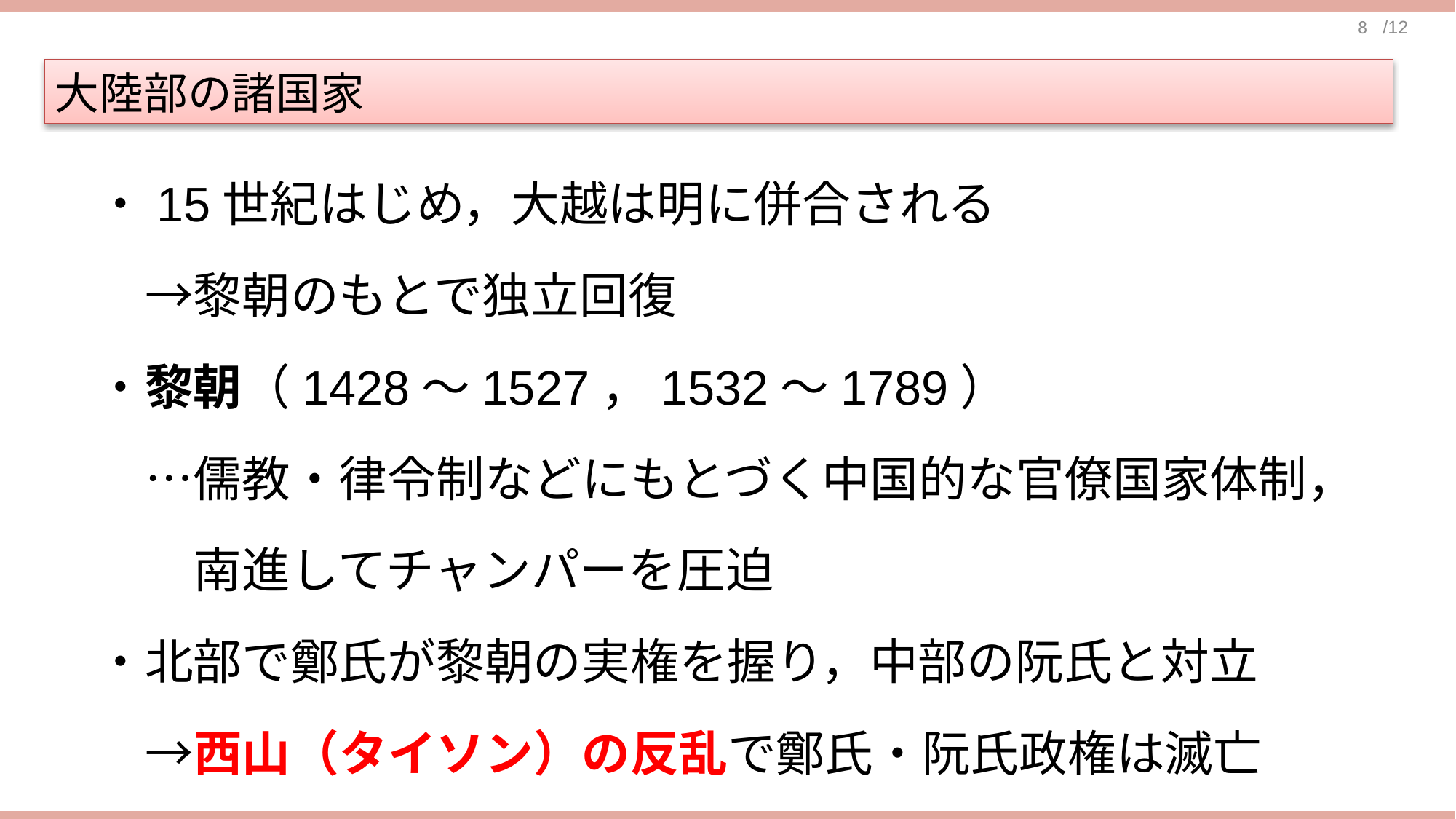

大陸部の諸国家
　・15世紀はじめ，大越は明に併合される
　　→黎朝のもとで独立回復
　・黎朝（1428～1527，1532～1789）
　　…儒教・律令制などにもとづく中国的な官僚国家体制，
　　　南進してチャンパーを圧迫
　・北部で鄭氏が黎朝の実権を握り，中部の阮氏と対立
　　→西山（タイソン）の反乱で鄭氏・阮氏政権は滅亡